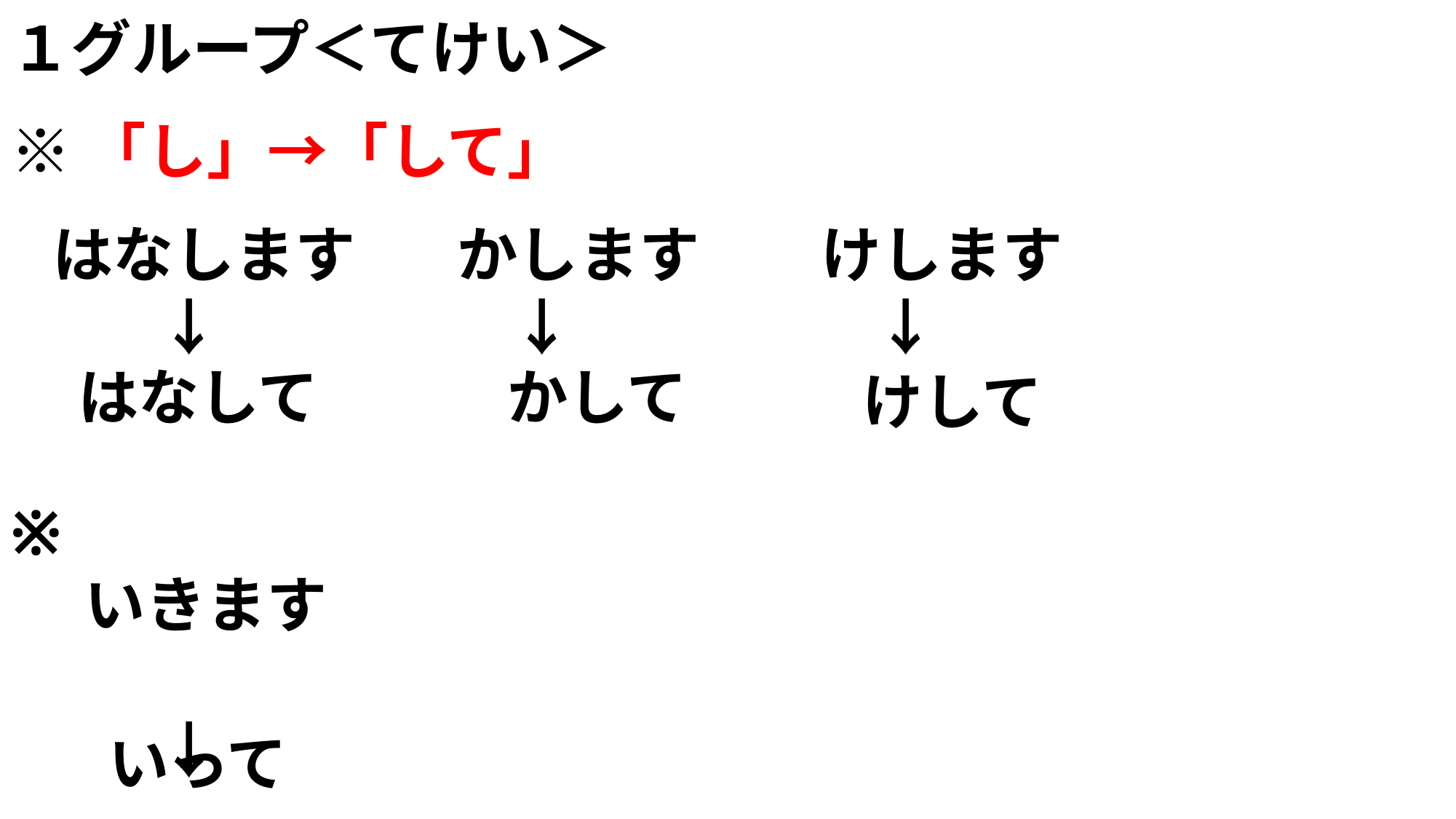

１グループ＜てけい＞

※「し」→「して」

  はなします　   かします　　けします
　　  ↓　　  　      ↓　　　　　↓

はなして
かして
けして
※
　 いきます
　　  ↓
いって